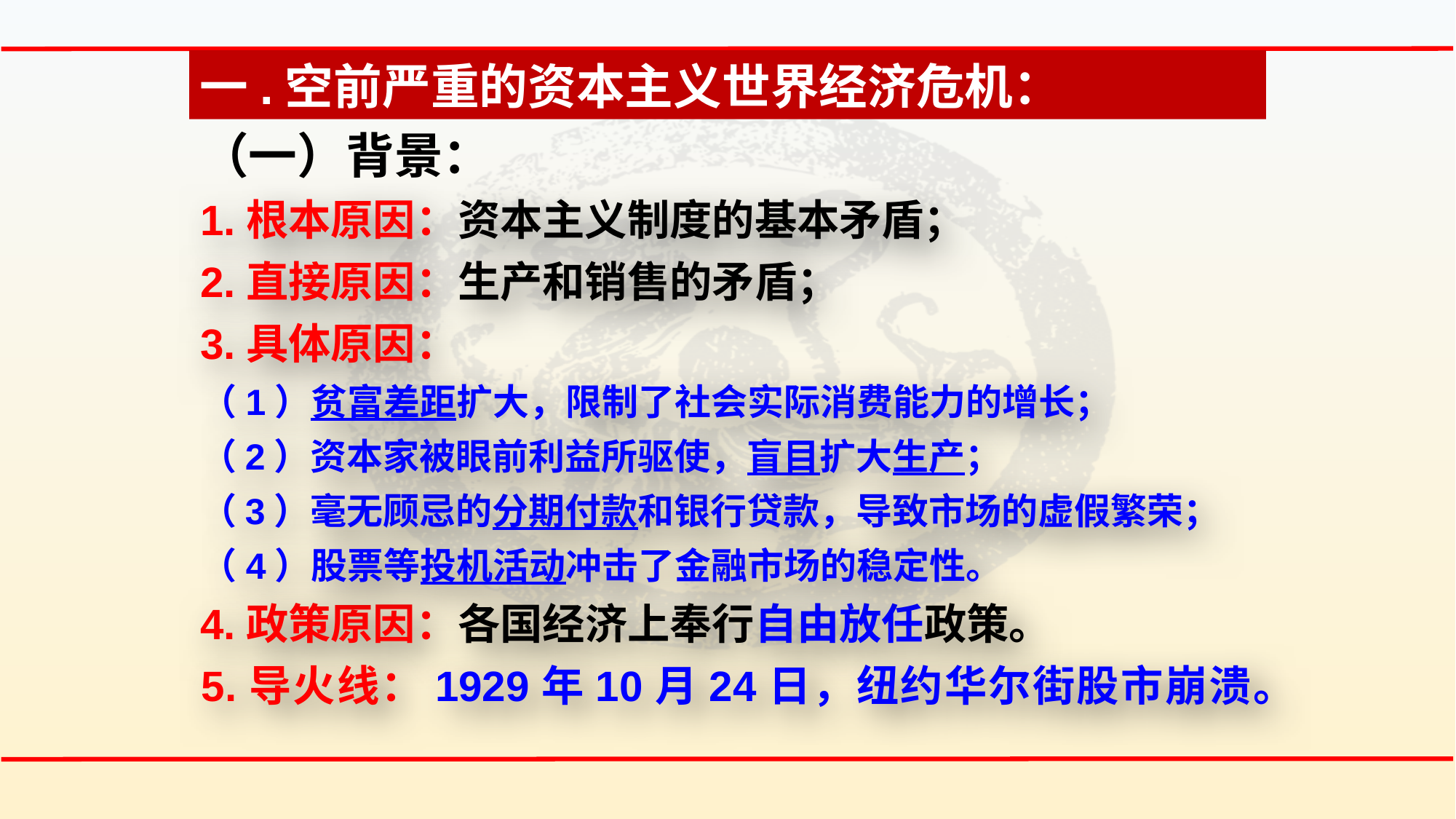

一.空前严重的资本主义世界经济危机：
（一）背景：
1.根本原因：资本主义制度的基本矛盾；
2.直接原因：生产和销售的矛盾；
3.具体原因：
（1）贫富差距扩大，限制了社会实际消费能力的增长；
（2）资本家被眼前利益所驱使，盲目扩大生产；
（3）毫无顾忌的分期付款和银行贷款，导致市场的虚假繁荣；
（4）股票等投机活动冲击了金融市场的稳定性。
4.政策原因：各国经济上奉行自由放任政策。
5.导火线：1929年10月24日，纽约华尔街股市崩溃。